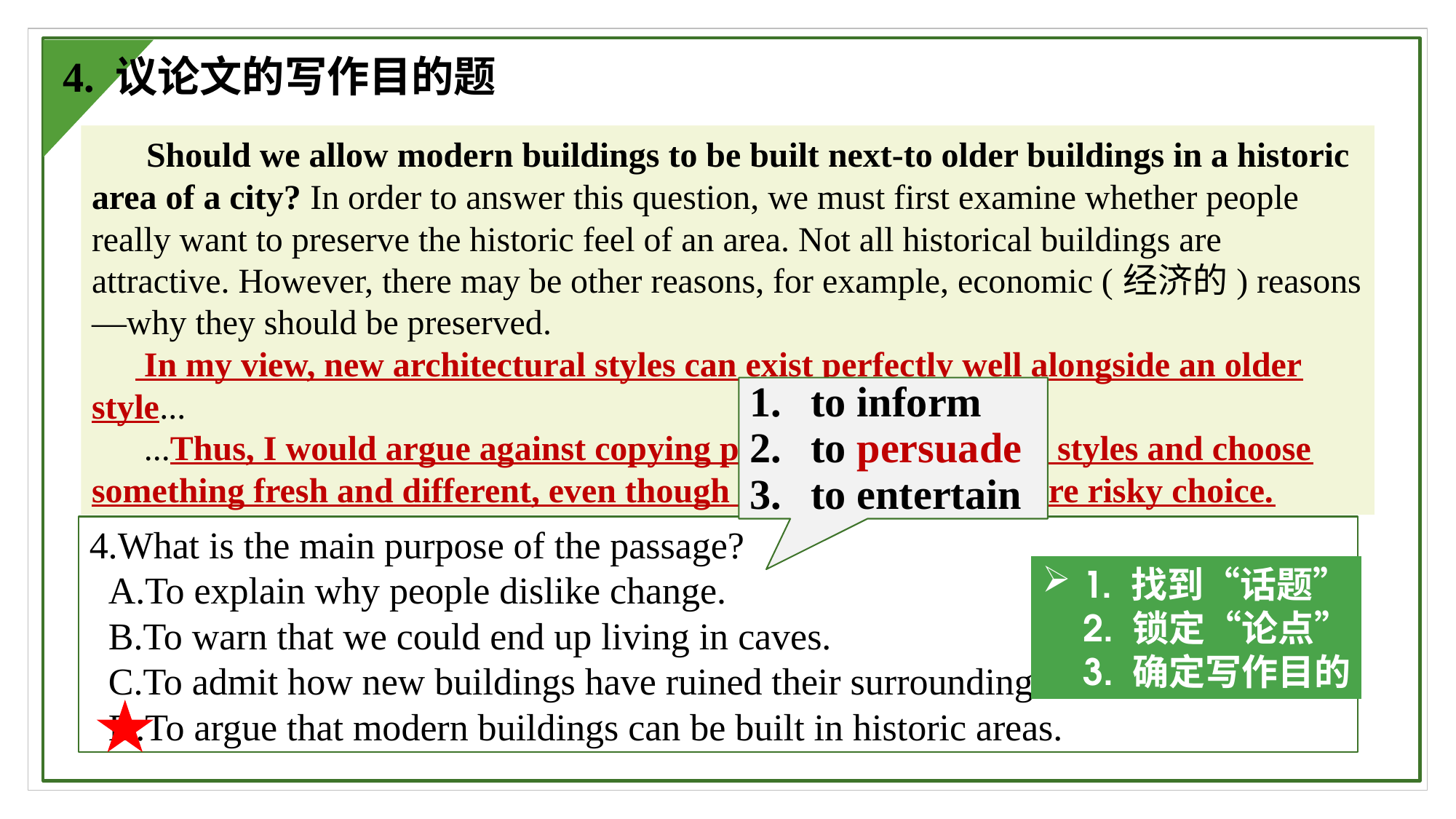

4. 议论文的写作目的题
      Should we allow modern buildings to be built next-to older buildings in a historic area of a city? In order to answer this question, we must first examine whether people really want to preserve the historic feel of an area. Not all historical buildings are attractive. However, there may be other reasons, for example, economic (经济的) reasons—why they should be preserved.
      In my view, new architectural styles can exist perfectly well alongside an older style...
      ...Thus, I would argue against copying previous architectural styles and choose something fresh and different, even though that might be the more risky choice.
to inform
to persuade
to entertain
4.What is the main purpose of the passage?
  A.To explain why people dislike change.
  B.To warn that we could end up living in caves.
  C.To admit how new buildings have ruined their surroundings.
  D.To argue that modern buildings can be built in historic areas.
1. 找到“话题”
    2. 锁定“论点”
    3. 确定写作目的